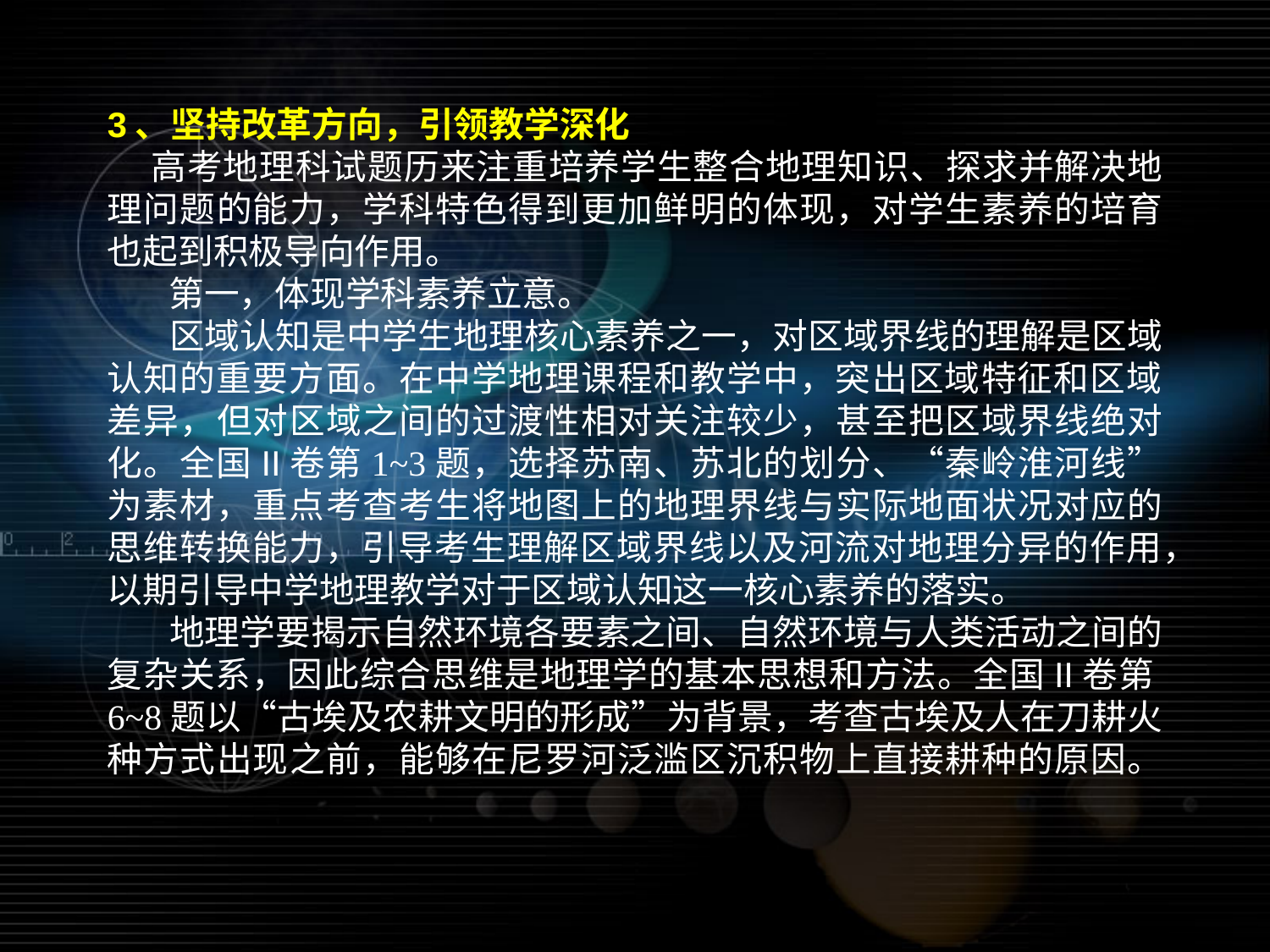

3、坚持改革方向，引领教学深化
    高考地理科试题历来注重培养学生整合地理知识、探求并解决地理问题的能力，学科特色得到更加鲜明的体现，对学生素养的培育也起到积极导向作用。
  第一，体现学科素养立意。
  区域认知是中学生地理核心素养之一，对区域界线的理解是区域认知的重要方面。在中学地理课程和教学中，突出区域特征和区域差异，但对区域之间的过渡性相对关注较少，甚至把区域界线绝对化。全国II卷第1~3题，选择苏南、苏北的划分、“秦岭淮河线”为素材，重点考查考生将地图上的地理界线与实际地面状况对应的思维转换能力，引导考生理解区域界线以及河流对地理分异的作用，以期引导中学地理教学对于区域认知这一核心素养的落实。
  地理学要揭示自然环境各要素之间、自然环境与人类活动之间的复杂关系，因此综合思维是地理学的基本思想和方法。全国II卷第6~8题以“古埃及农耕文明的形成”为背景，考查古埃及人在刀耕火种方式出现之前，能够在尼罗河泛滥区沉积物上直接耕种的原因。